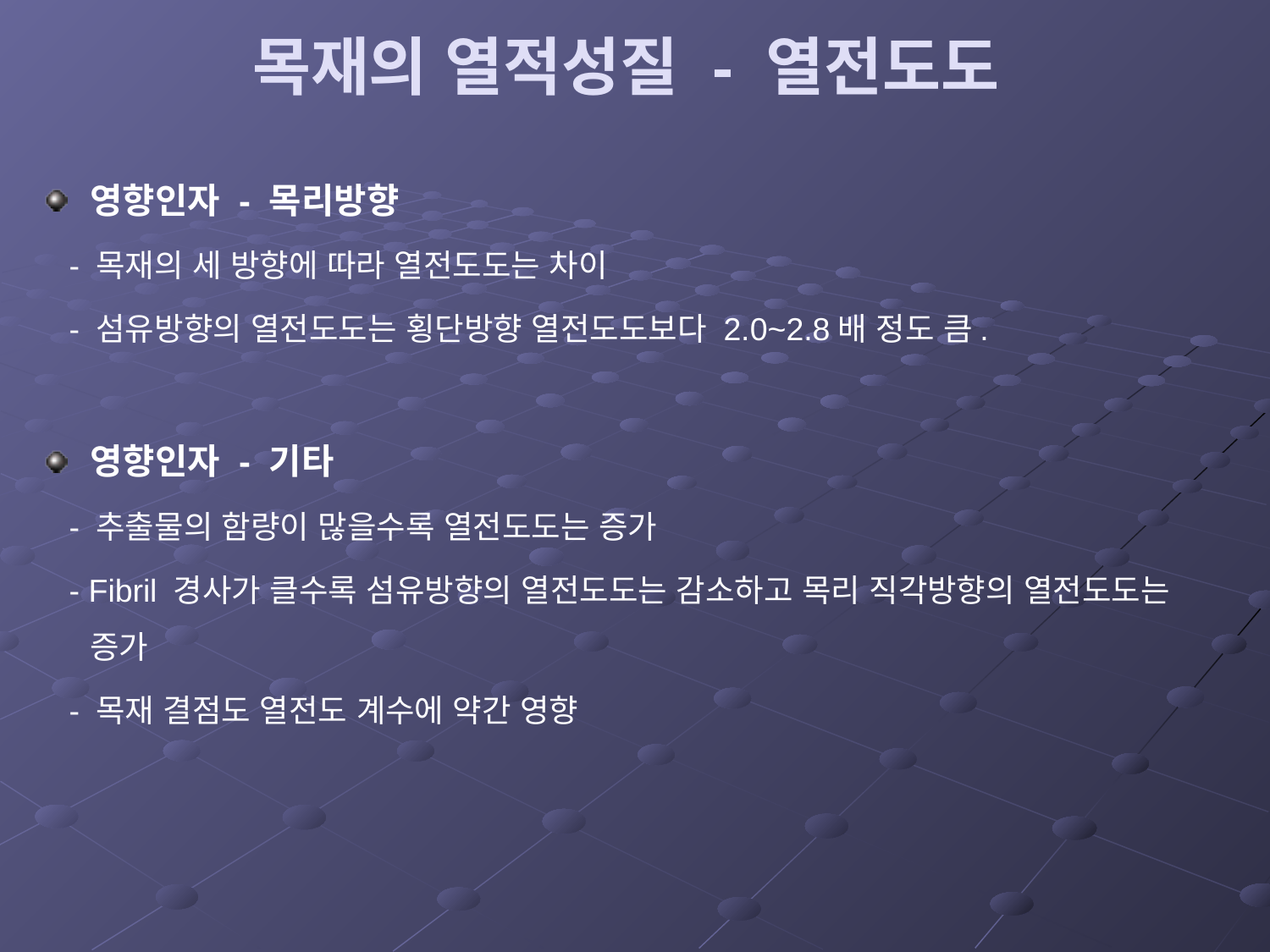

# 목재의 열적성질 - 열전도도
영향인자 - 목리방향
   - 목재의 세 방향에 따라 열전도도는 차이
   - 섬유방향의 열전도도는 횡단방향 열전도도보다 2.0~2.8배 정도 큼.

영향인자 - 기타
   - 추출물의 함량이 많을수록 열전도도는 증가
   - Fibril 경사가 클수록 섬유방향의 열전도도는 감소하고 목리 직각방향의 열전도도는 증가
   - 목재 결점도 열전도 계수에 약간 영향